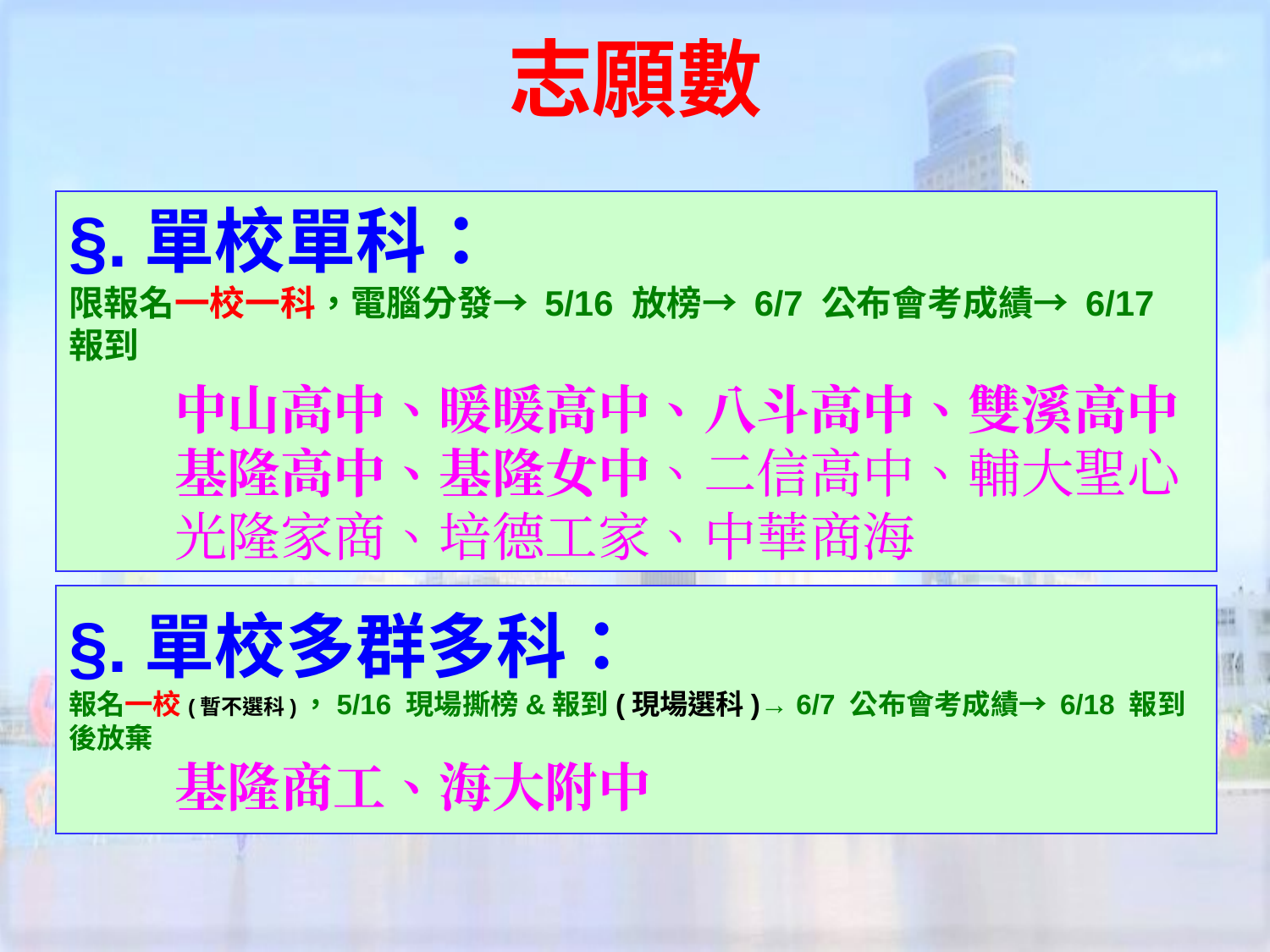

志願數
§.單校單科：
限報名一校一科，電腦分發→ 5/16 放榜→ 6/7 公布會考成績→ 6/17 報到
       中山高中、暖暖高中、八斗高中、雙溪高中
       基隆高中、基隆女中、二信高中、輔大聖心
       光隆家商、培德工家、中華商海
§.單校多群多科：
報名一校(暫不選科)，5/16 現場撕榜&報到(現場選科)→ 6/7 公布會考成績→ 6/18 報到後放棄
       基隆商工、海大附中